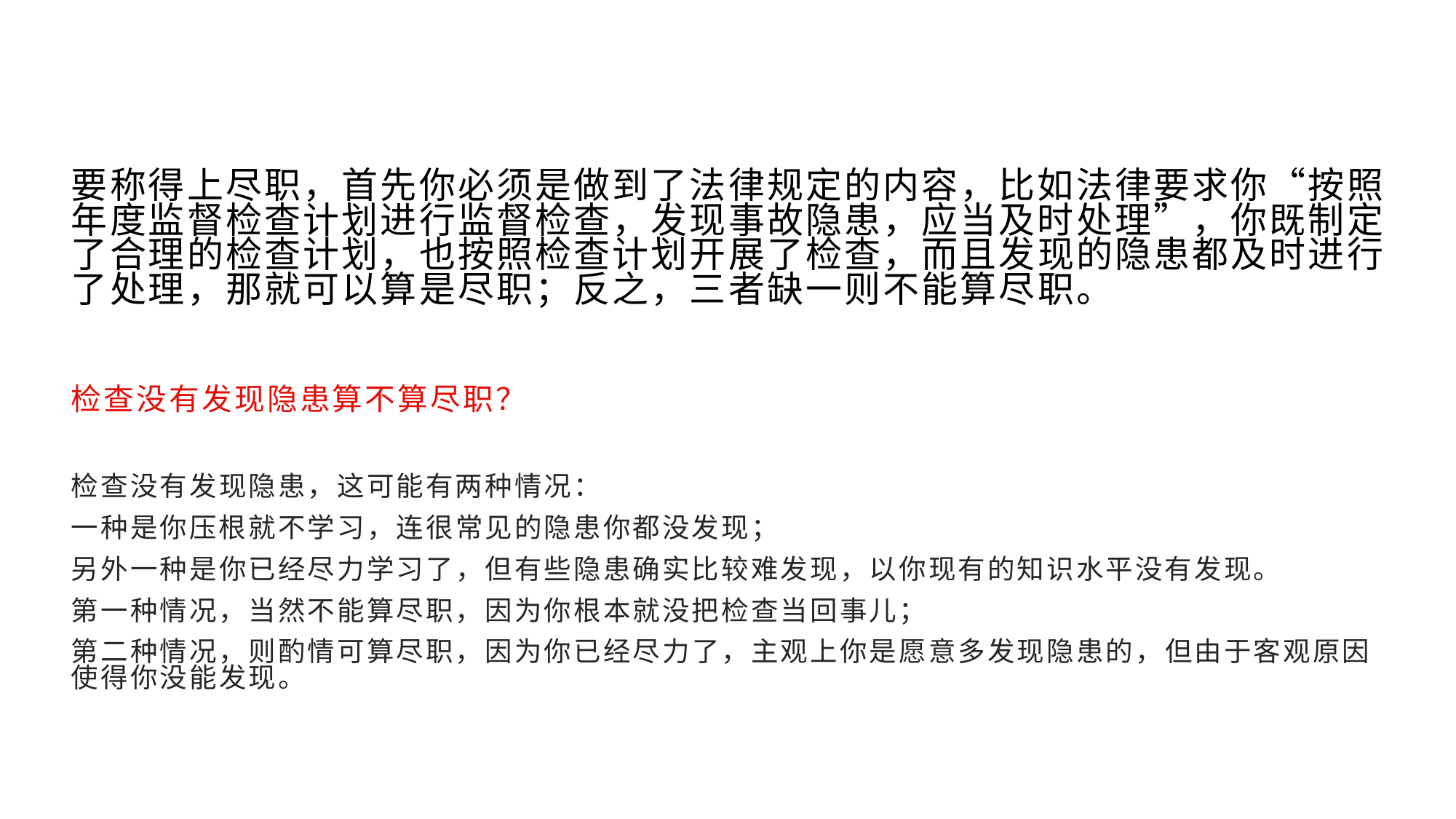

要称得上尽职，首先你必须是做到了法律规定的内容，比如法律要求你“按照年度监督检查计划进行监督检查，发现事故隐患，应当及时处理”，你既制定了合理的检查计划，也按照检查计划开展了检查，而且发现的隐患都及时进行了处理，那就可以算是尽职；反之，三者缺一则不能算尽职。

检查没有发现隐患算不算尽职？

检查没有发现隐患，这可能有两种情况：
一种是你压根就不学习，连很常见的隐患你都没发现；
另外一种是你已经尽力学习了，但有些隐患确实比较难发现，以你现有的知识水平没有发现。
第一种情况，当然不能算尽职，因为你根本就没把检查当回事儿；
第二种情况，则酌情可算尽职，因为你已经尽力了，主观上你是愿意多发现隐患的，但由于客观原因使得你没能发现。